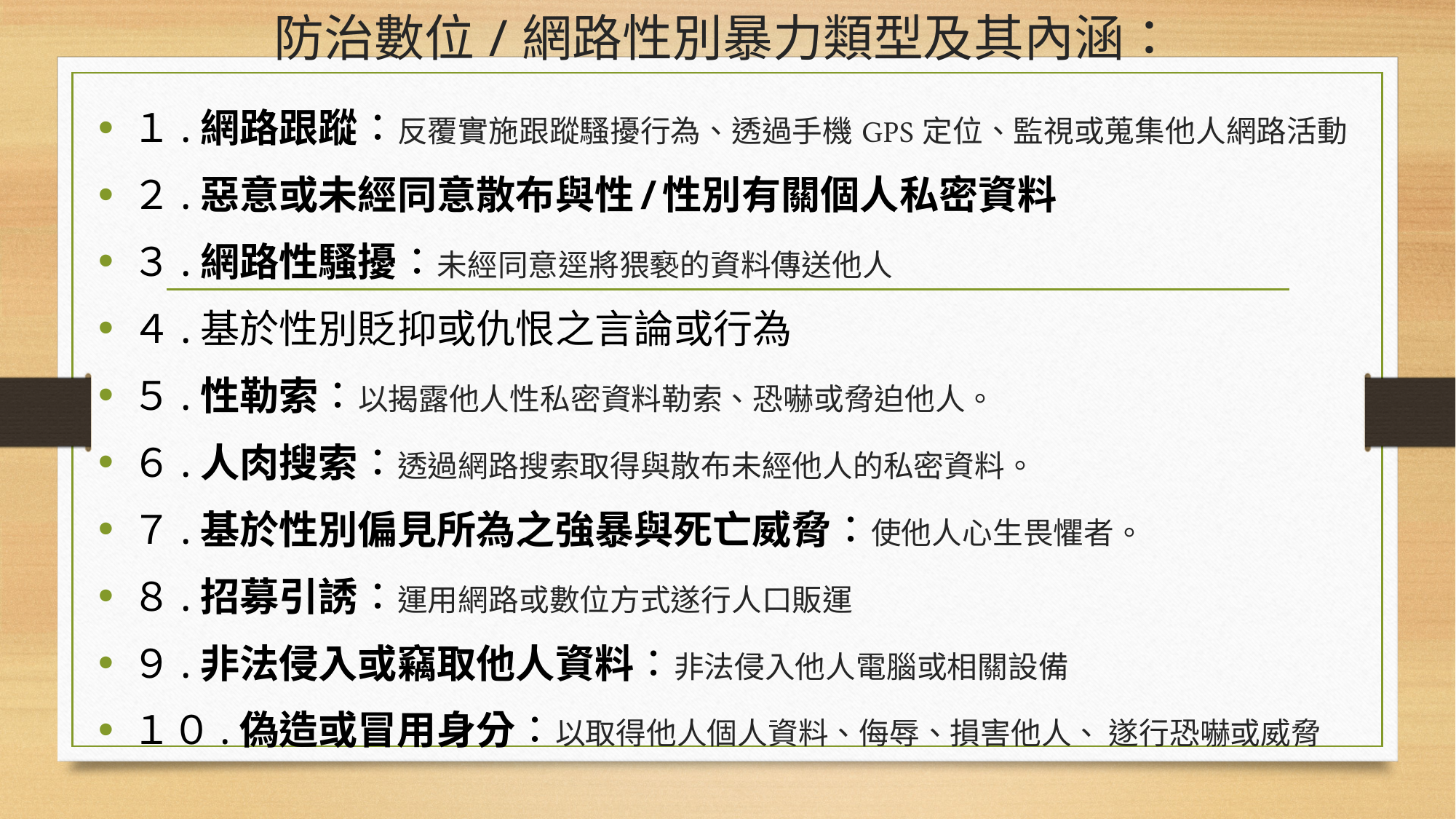

# 防治數位/網路性別暴力類型及其內涵：
１.網路跟蹤：反覆實施跟蹤騷擾行為、透過手機 GPS 定位、監視或蒐集他人網路活動
２.惡意或未經同意散布與性/性別有關個人私密資料
３.網路性騷擾：未經同意逕將猥褻的資料傳送他人
４.基於性別貶抑或仇恨之言論或行為
５.性勒索：以揭露他人性私密資料勒索、恐嚇或脅迫他人。
６.人肉搜索：透過網路搜索取得與散布未經他人的私密資料。
７.基於性別偏見所為之強暴與死亡威脅：使他人心生畏懼者。
８.招募引誘：運用網路或數位方式遂行人口販運
９.非法侵入或竊取他人資料：非法侵入他人電腦或相關設備
１０.偽造或冒用身分：以取得他人個人資料、侮辱、損害他人、 遂行恐嚇或威脅